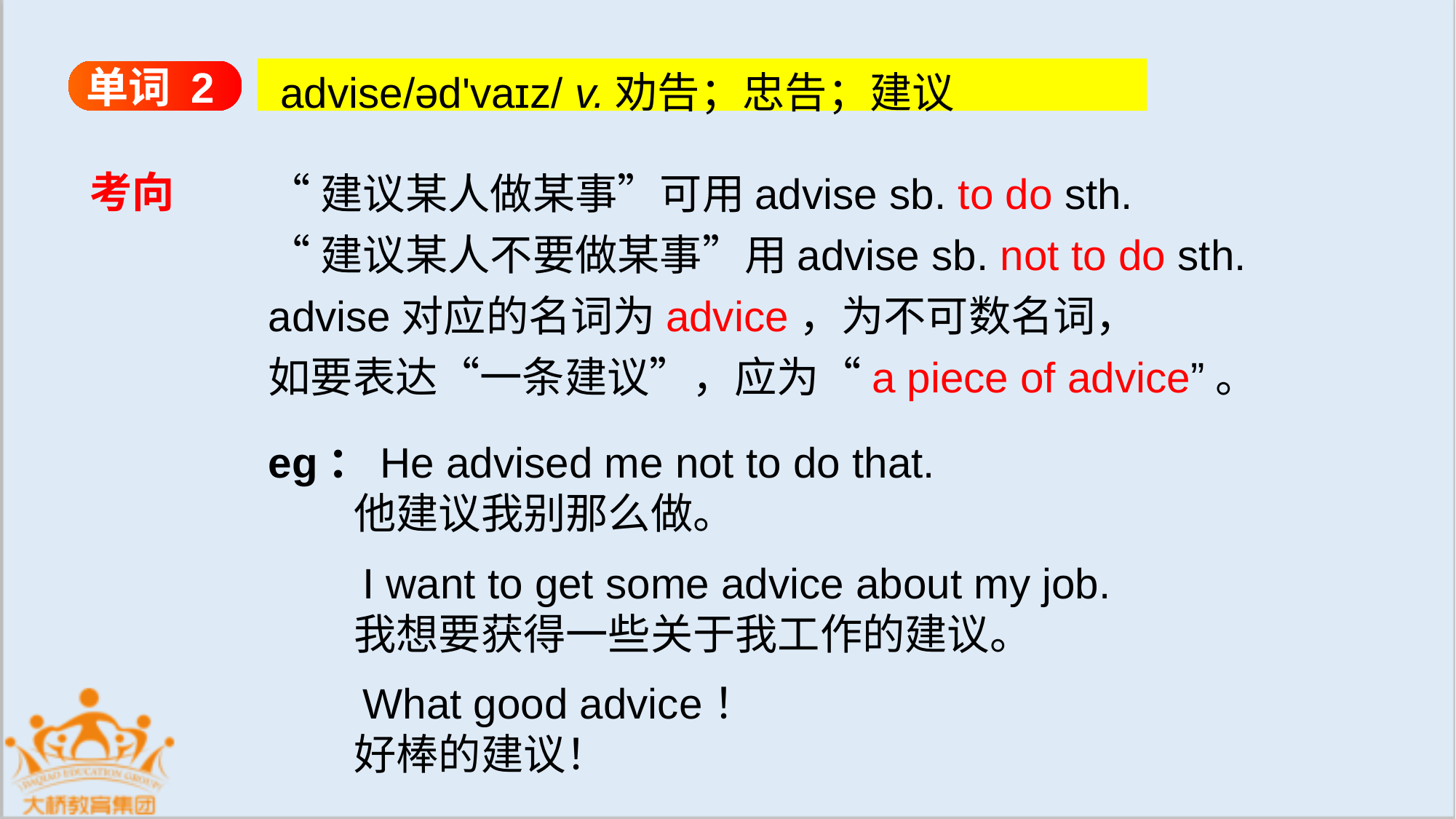

advise/əd'vaɪz/ v.劝告；忠告；建议
单词 2

“建议某人做某事”可用advise sb. to do sth.
“建议某人不要做某事”用advise sb. not to do sth.
advise对应的名词为advice，为不可数名词，
如要表达“一条建议”，应为“a piece of advice”。
考向
eg：He advised me not to do that.
        他建议我别那么做。
        I want to get some advice about my job.
        我想要获得一些关于我工作的建议。
        What good advice！
        好棒的建议！